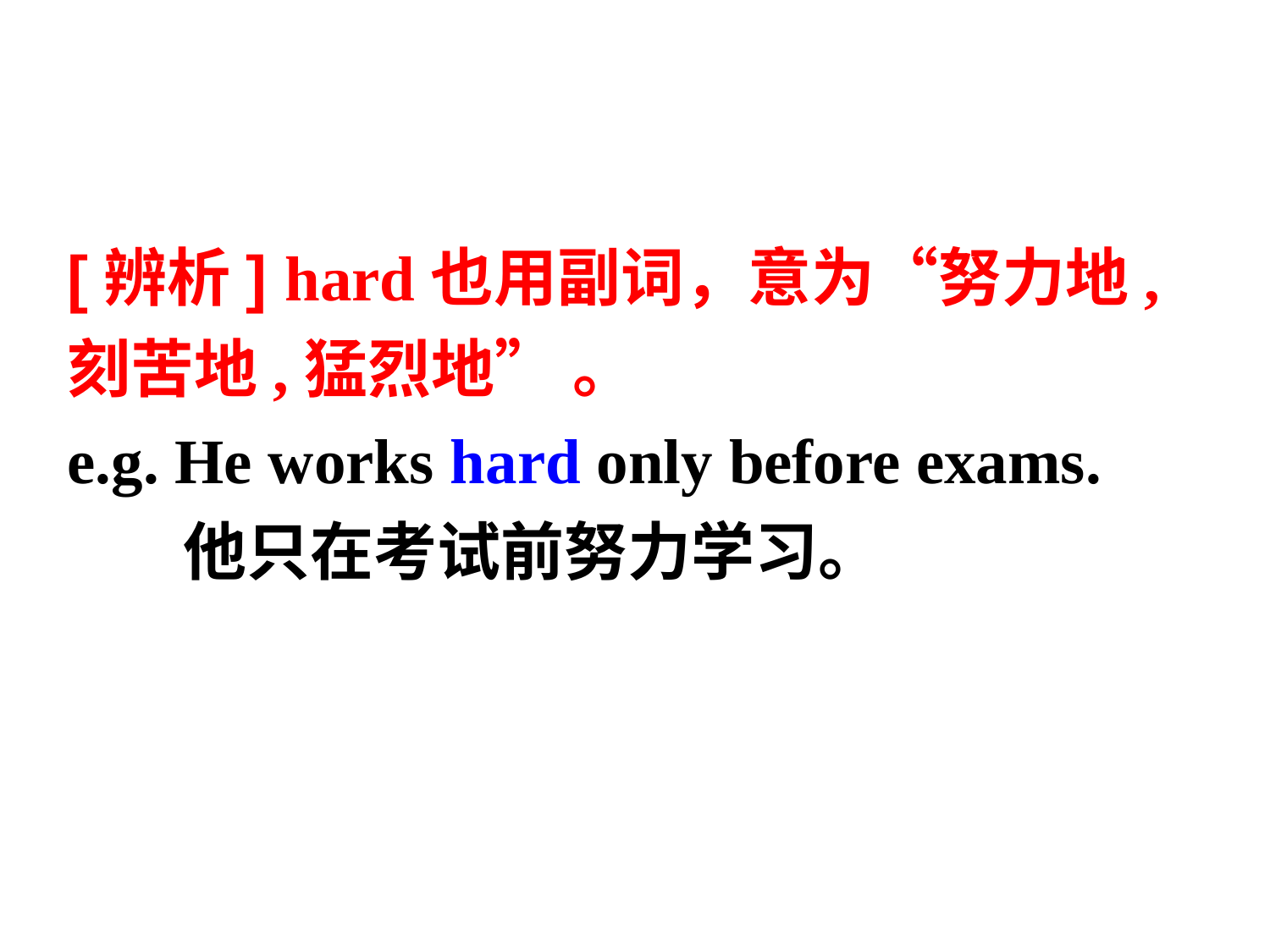

[辨析] hard也用副词，意为“努力地,刻苦地,猛烈地” 。
e.g. He works hard only before exams.
       他只在考试前努力学习。